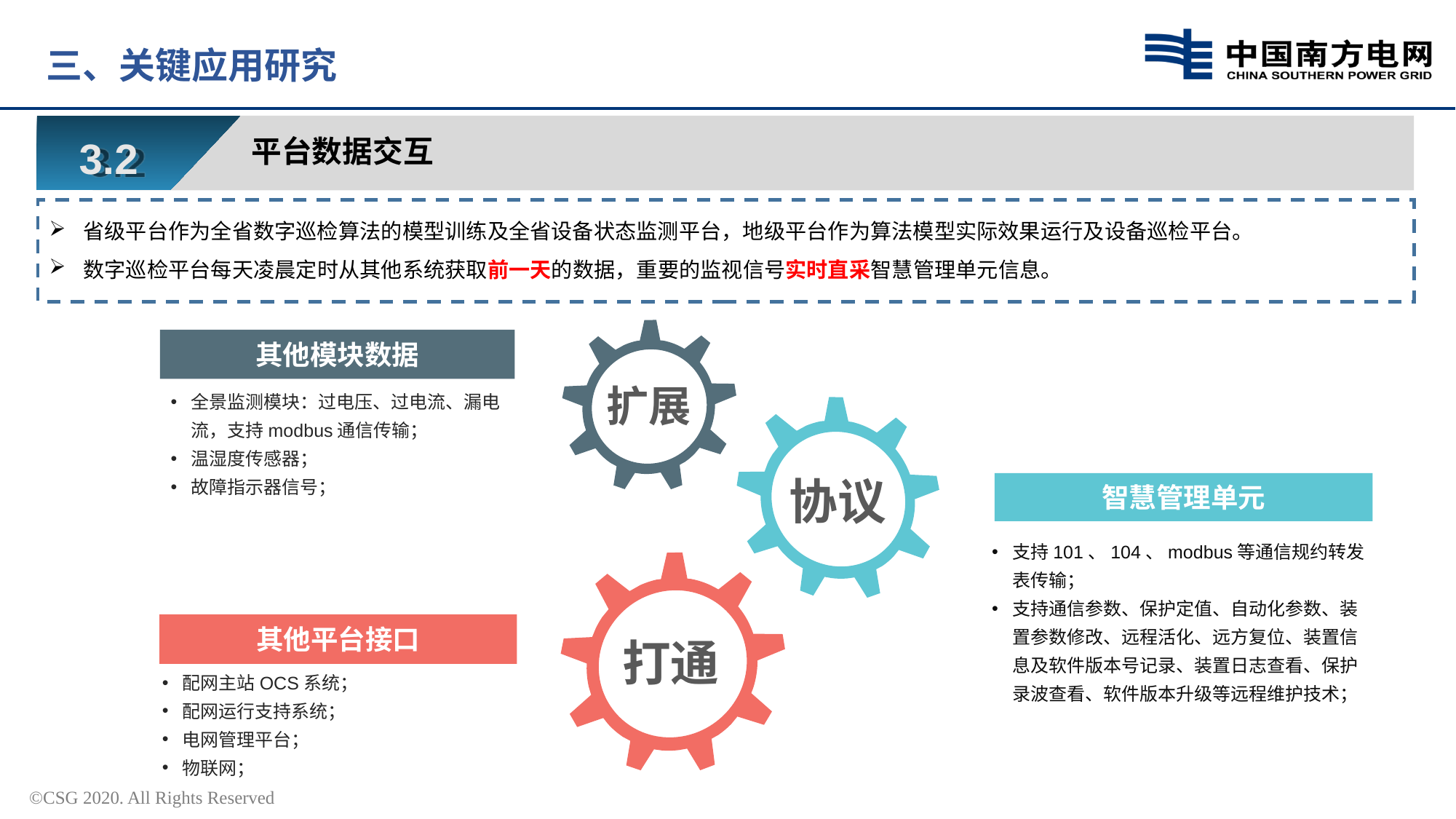

三、关键应用研究

3.2
平台数据交互

省级平台作为全省数字巡检算法的模型训练及全省设备状态监测平台，地级平台作为算法模型实际效果运行及设备巡检平台。
数字巡检平台每天凌晨定时从其他系统获取前一天的数据，重要的监视信号实时直采智慧管理单元信息。

其他模块数据
扩展
全景监测模块：过电压、过电流、漏电流，支持modbus通信传输；
温湿度传感器；
故障指示器信号；

协议
智慧管理单元
支持101、104、modbus等通信规约转发表传输；
支持通信参数、保护定值、自动化参数、装置参数修改、远程活化、远方复位、装置信息及软件版本号记录、装置日志查看、保护录波查看、软件版本升级等远程维护技术；

其他平台接口
打通
配网主站OCS系统；
配网运行支持系统；
电网管理平台；
物联网；